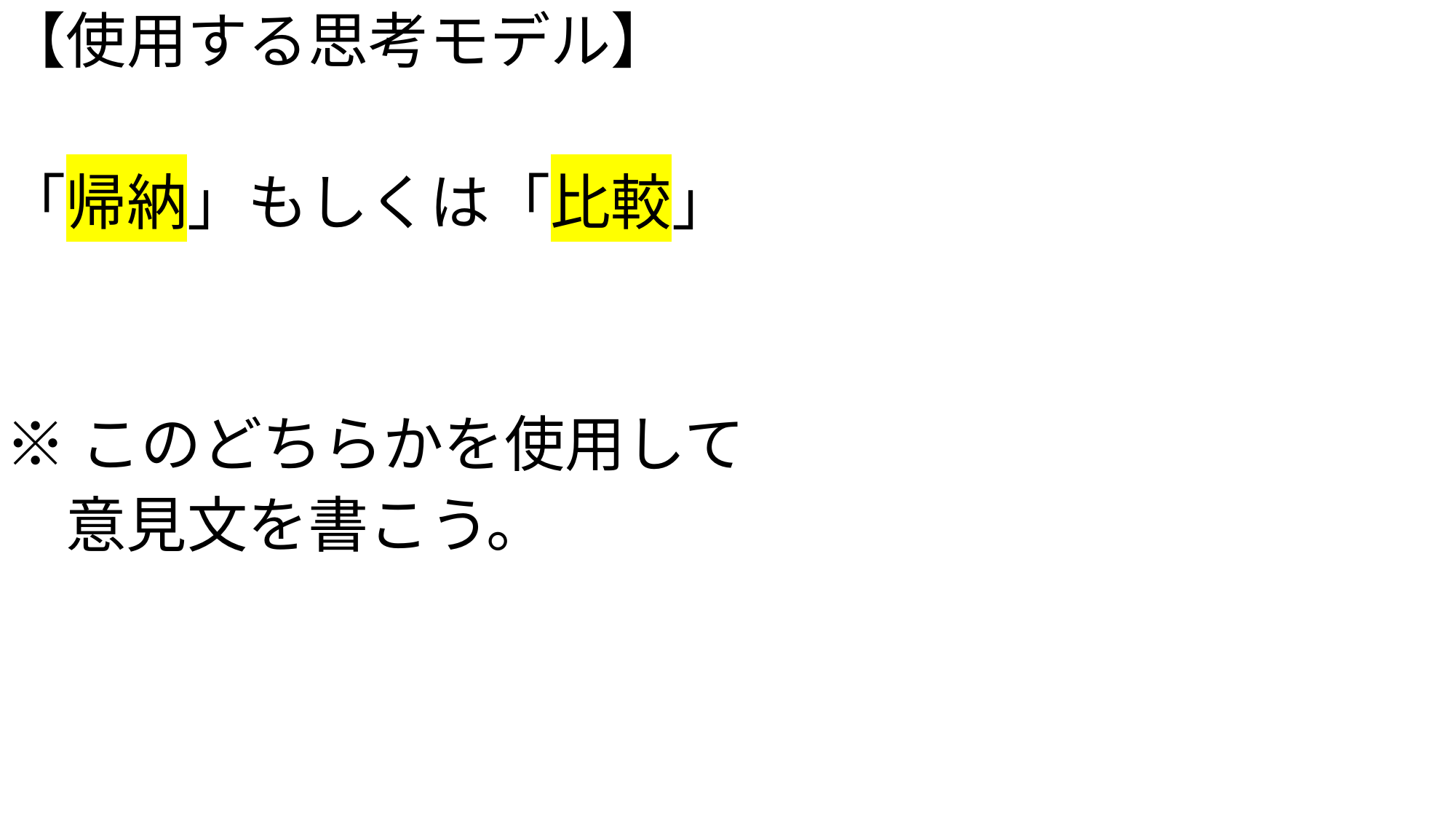

【使用する思考モデル】

「帰納」もしくは「比較」

※このどちらかを使用して
　意見文を書こう。